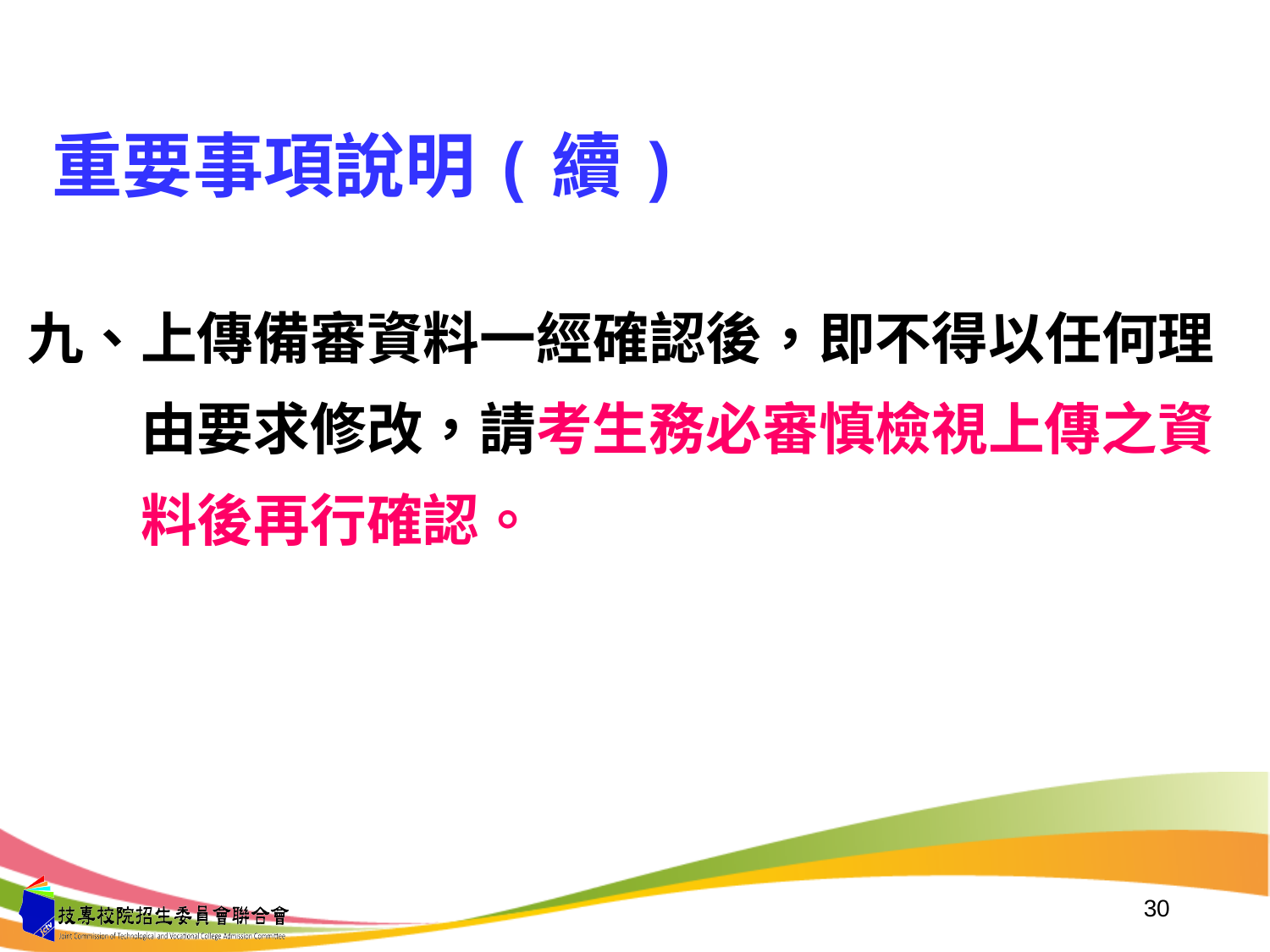

重要事項說明(續)
九、上傳備審資料一經確認後，即不得以任何理
　　由要求修改，請考生務必審慎檢視上傳之資
　　料後再行確認。

30